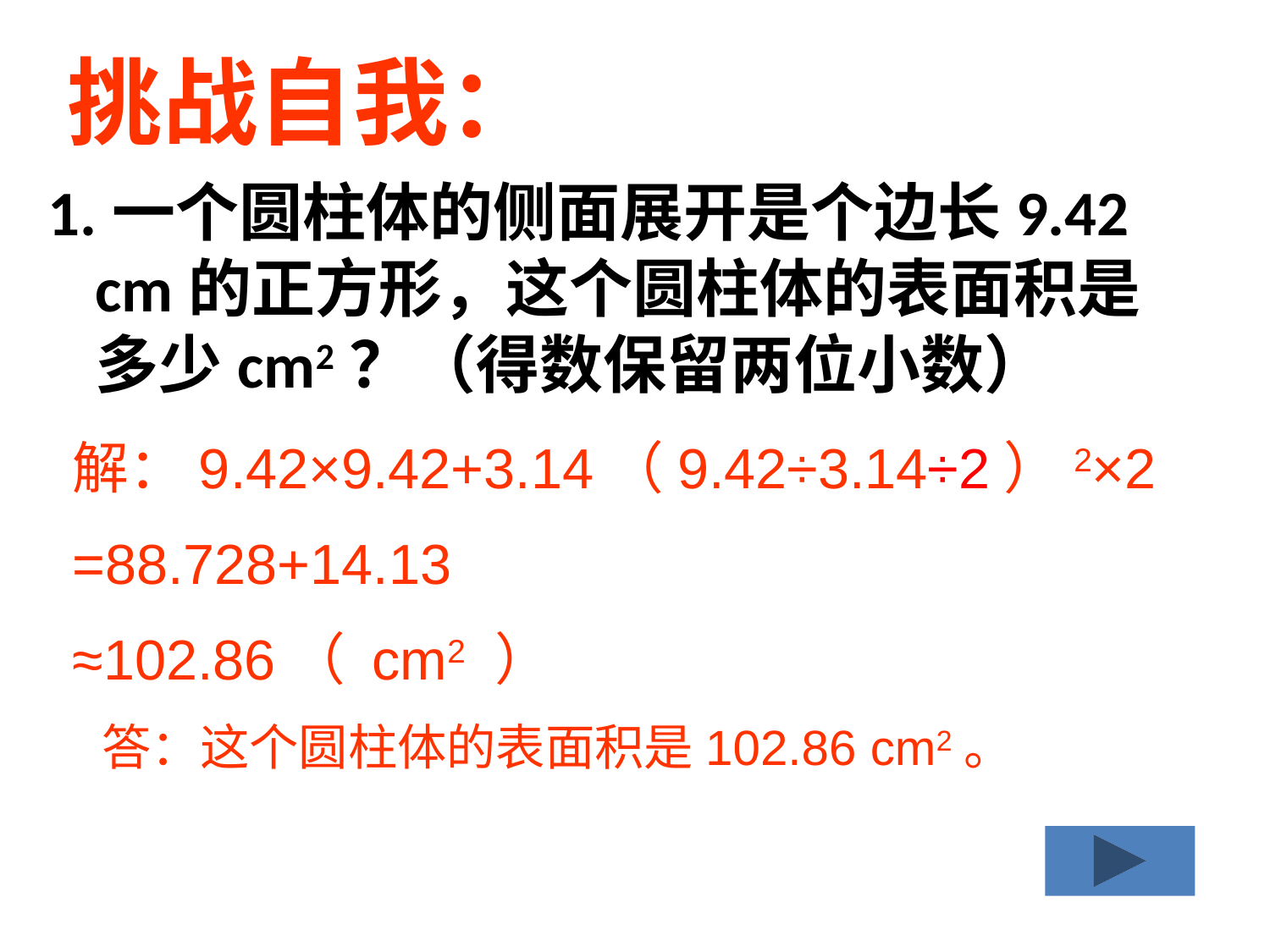

挑战自我：
1.一个圆柱体的侧面展开是个边长9.42 cm的正方形，这个圆柱体的表面积是多少cm2？（得数保留两位小数）

解：9.42×9.42+3.14（9.42÷3.14÷2）2×2
=88.728+14.13
≈102.86（ cm2 ）
  答：这个圆柱体的表面积是102.86 cm2。